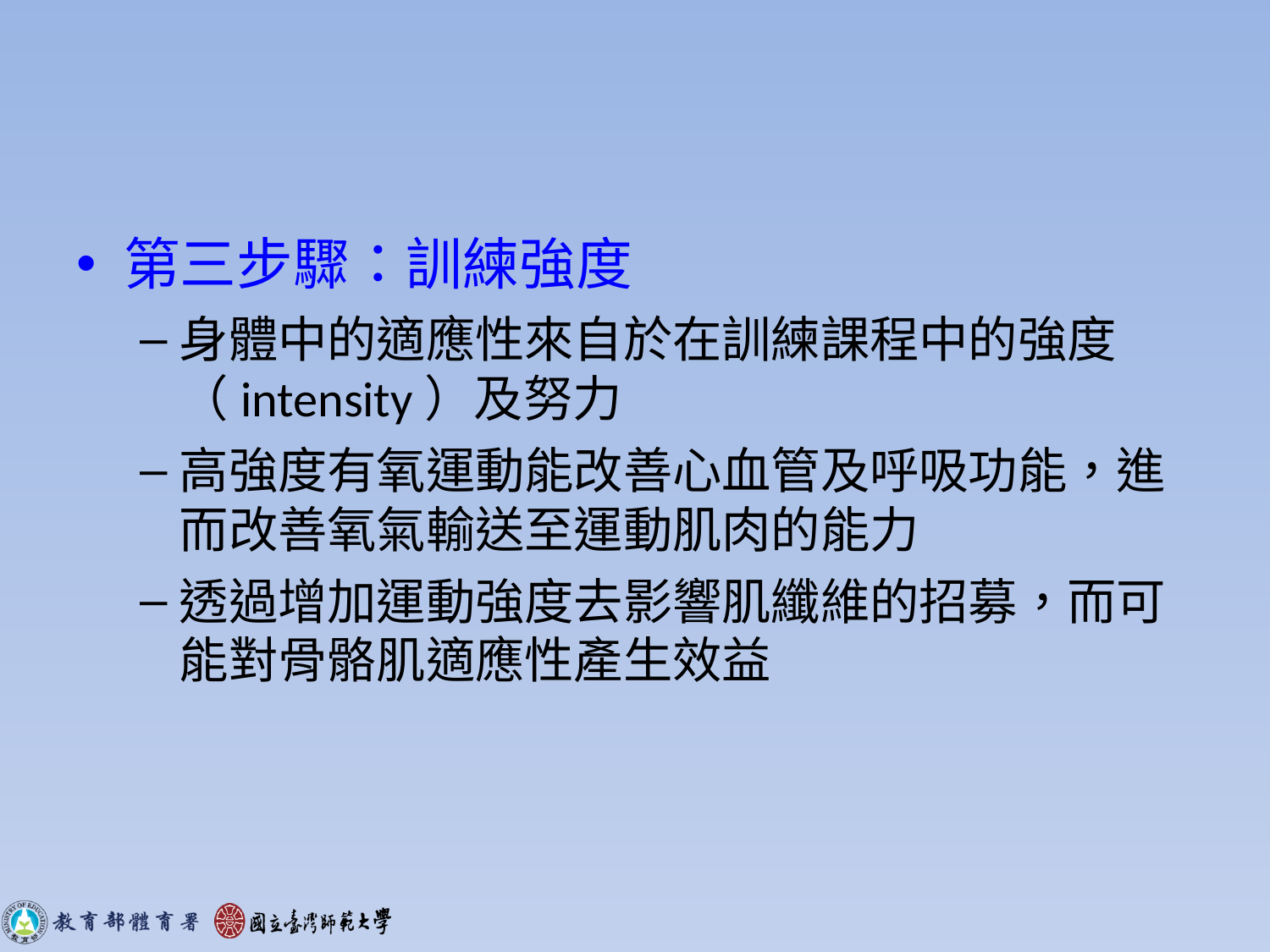

#
第三步驟：訓練強度
身體中的適應性來自於在訓練課程中的強度（intensity）及努力
高強度有氧運動能改善心血管及呼吸功能，進而改善氧氣輸送至運動肌肉的能力
透過增加運動強度去影響肌纖維的招募，而可能對骨骼肌適應性產生效益